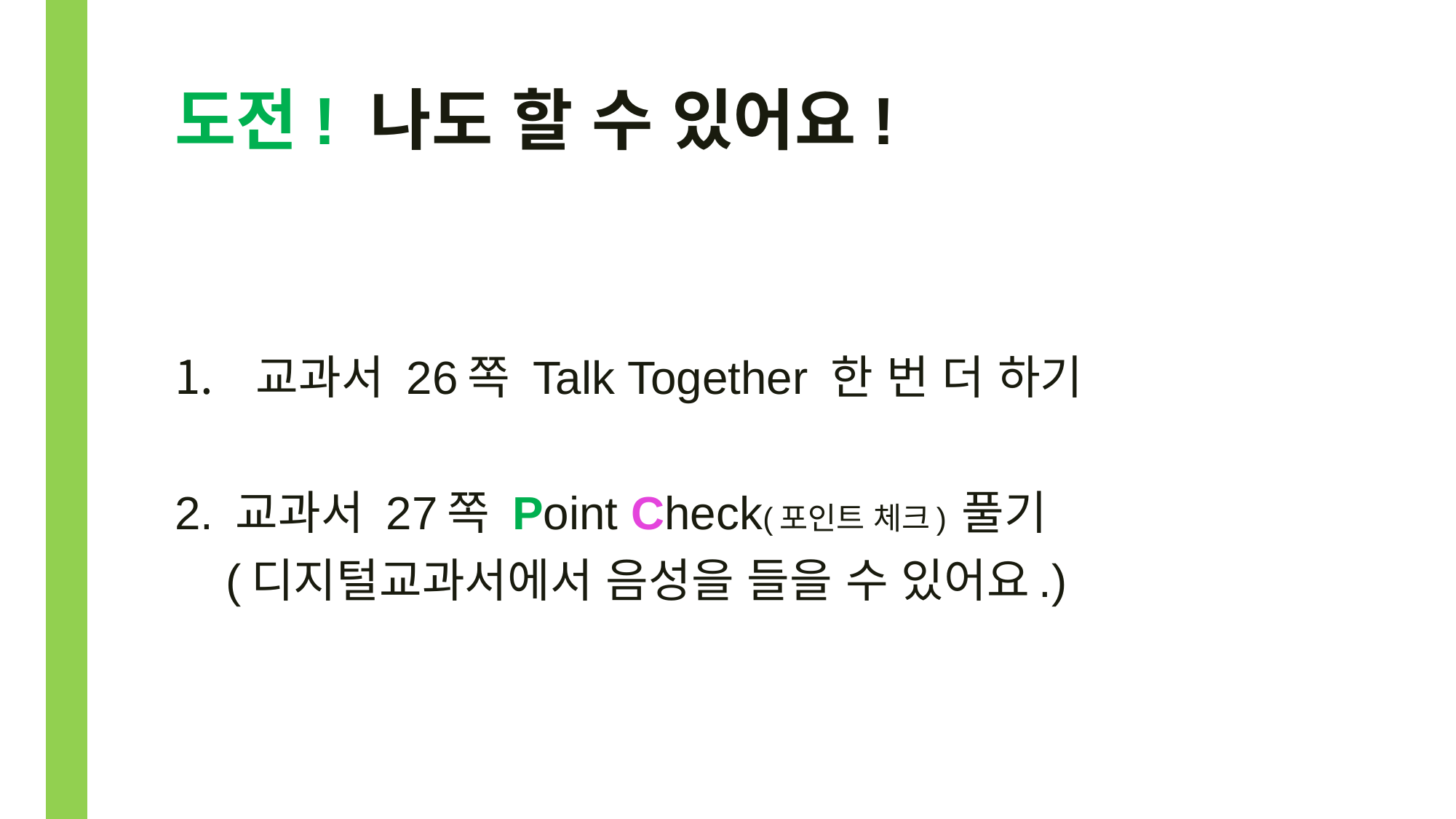

# 도전! 나도 할 수 있어요!
교과서 26쪽 Talk Together 한 번 더 하기

2. 교과서 27쪽 Point Check(포인트 체크) 풀기
    (디지털교과서에서 음성을 들을 수 있어요.)